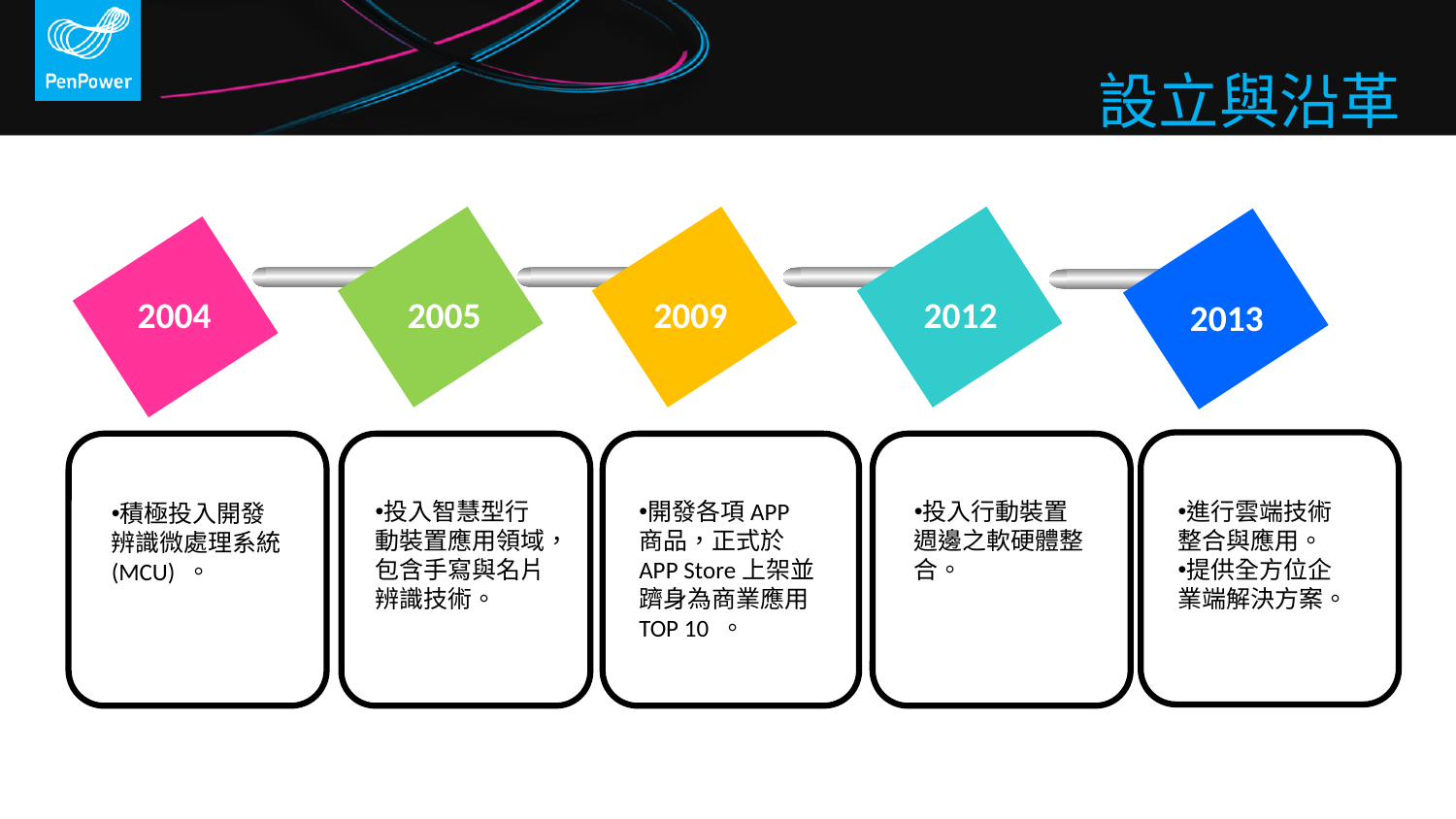

# 設立與沿革

2004
2005
2009
2012
2013

投入智慧型行動裝置應用領域，包含手寫與名片辨識技術。
投入行動裝置週邊之軟硬體整合。
進行雲端技術整合與應用。
提供全方位企業端解決方案。
開發各項APP商品，正式於APP Store上架並躋身為商業應用TOP 10 。
積極投入開發辨識微處理系統(MCU) 。